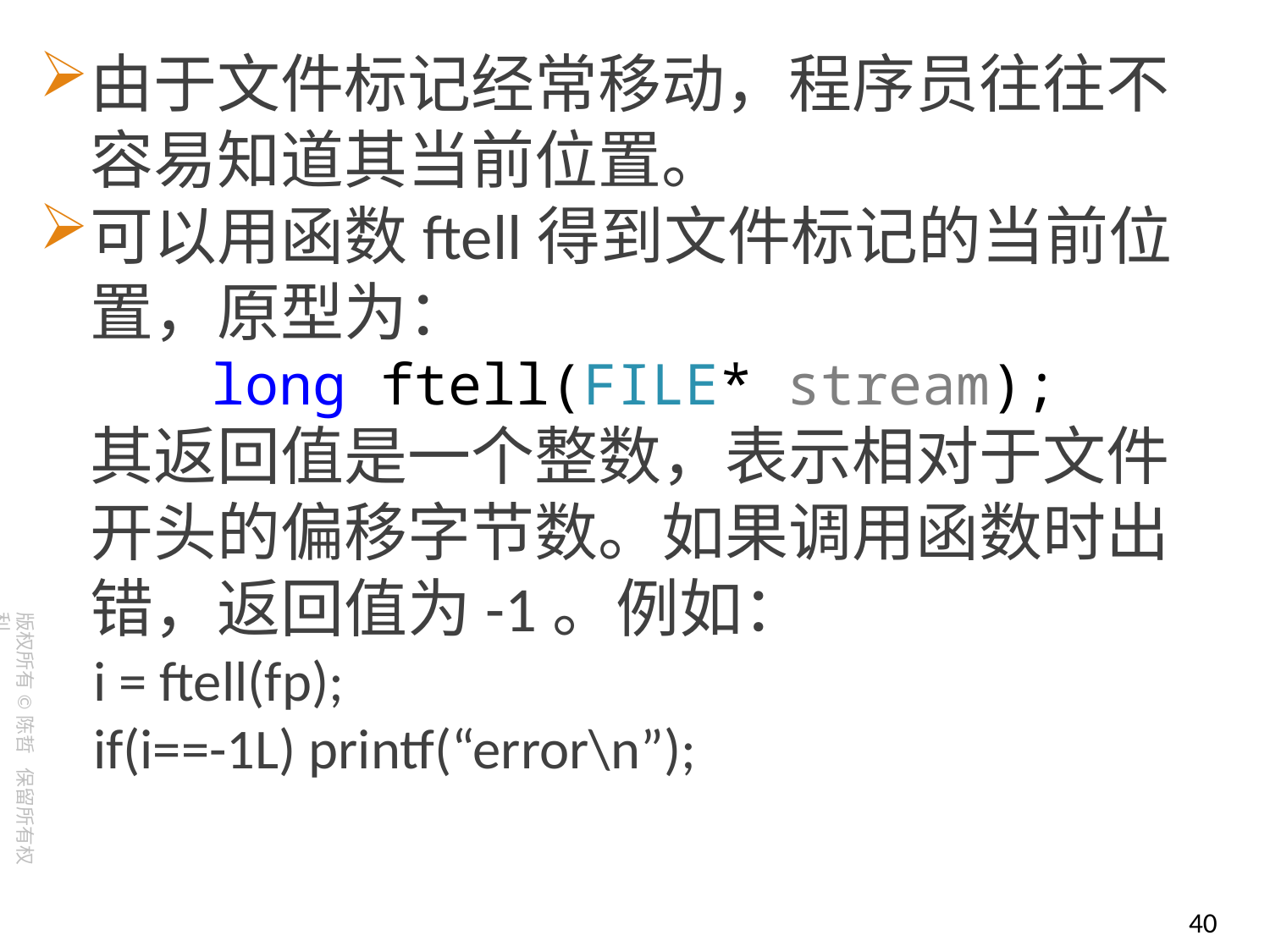

由于文件标记经常移动，程序员往往不容易知道其当前位置。
可以用函数ftell得到文件标记的当前位置，原型为：
long ftell(FILE* stream);
其返回值是一个整数，表示相对于文件开头的偏移字节数。如果调用函数时出错，返回值为-1。例如：
i = ftell(fp);
if(i==-1L) printf(“error\n”);

40